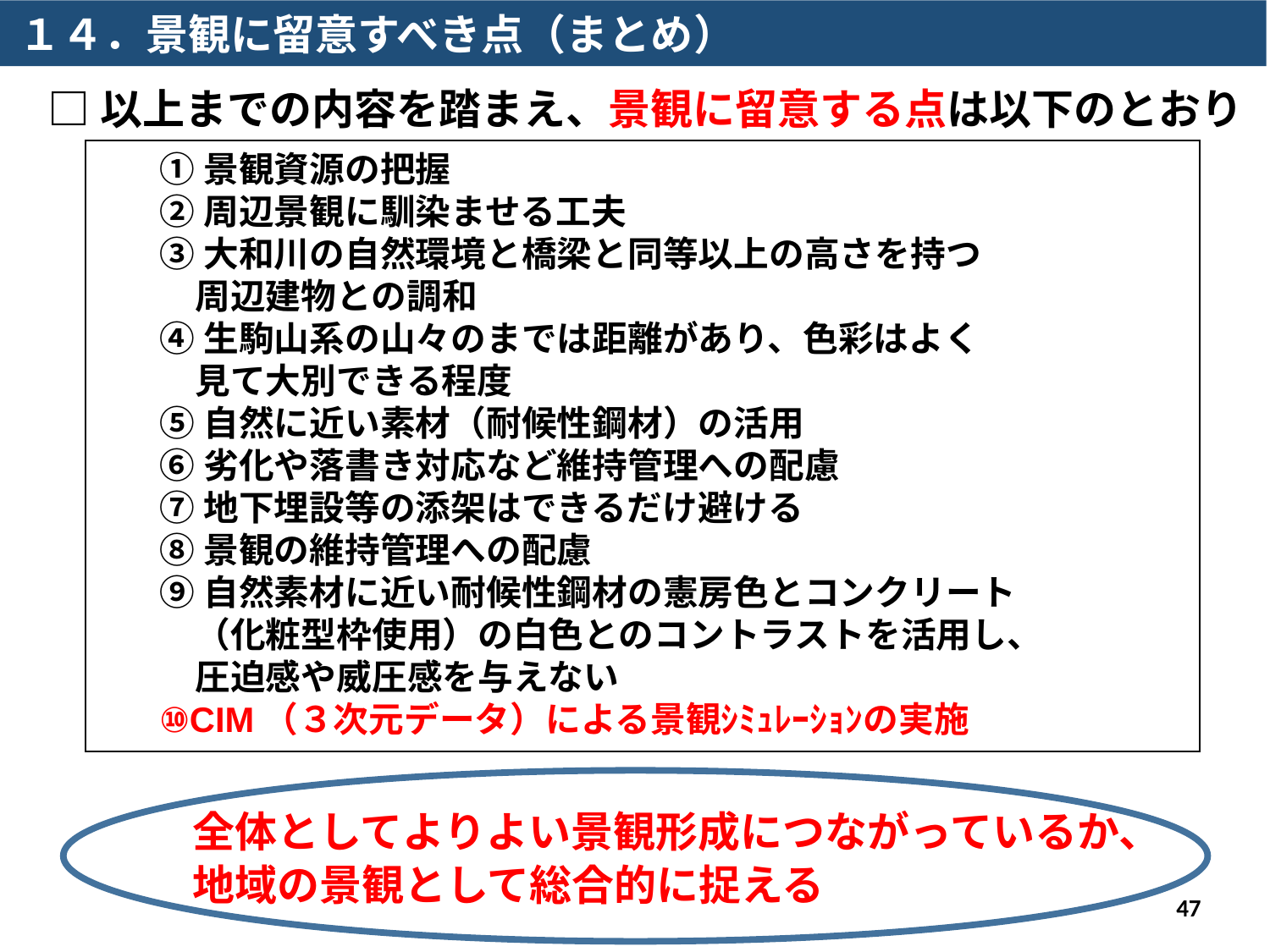

１４．景観に留意すべき点（まとめ）

□以上までの内容を踏まえ、景観に留意する点は以下のとおり
①景観資源の把握
②周辺景観に馴染ませる工夫
③大和川の自然環境と橋梁と同等以上の高さを持つ
　周辺建物との調和
④生駒山系の山々のまでは距離があり、色彩はよく
　見て大別できる程度
⑤自然に近い素材（耐候性鋼材）の活用
⑥劣化や落書き対応など維持管理への配慮
⑦地下埋設等の添架はできるだけ避ける
⑧景観の維持管理への配慮
⑨自然素材に近い耐候性鋼材の憲房色とコンクリート
　（化粧型枠使用）の白色とのコントラストを活用し、
　圧迫感や威圧感を与えない
⑩CIM（３次元データ）による景観ｼﾐｭﾚｰｼｮﾝの実施

全体としてよりよい景観形成につながっているか、
地域の景観として総合的に捉える
47